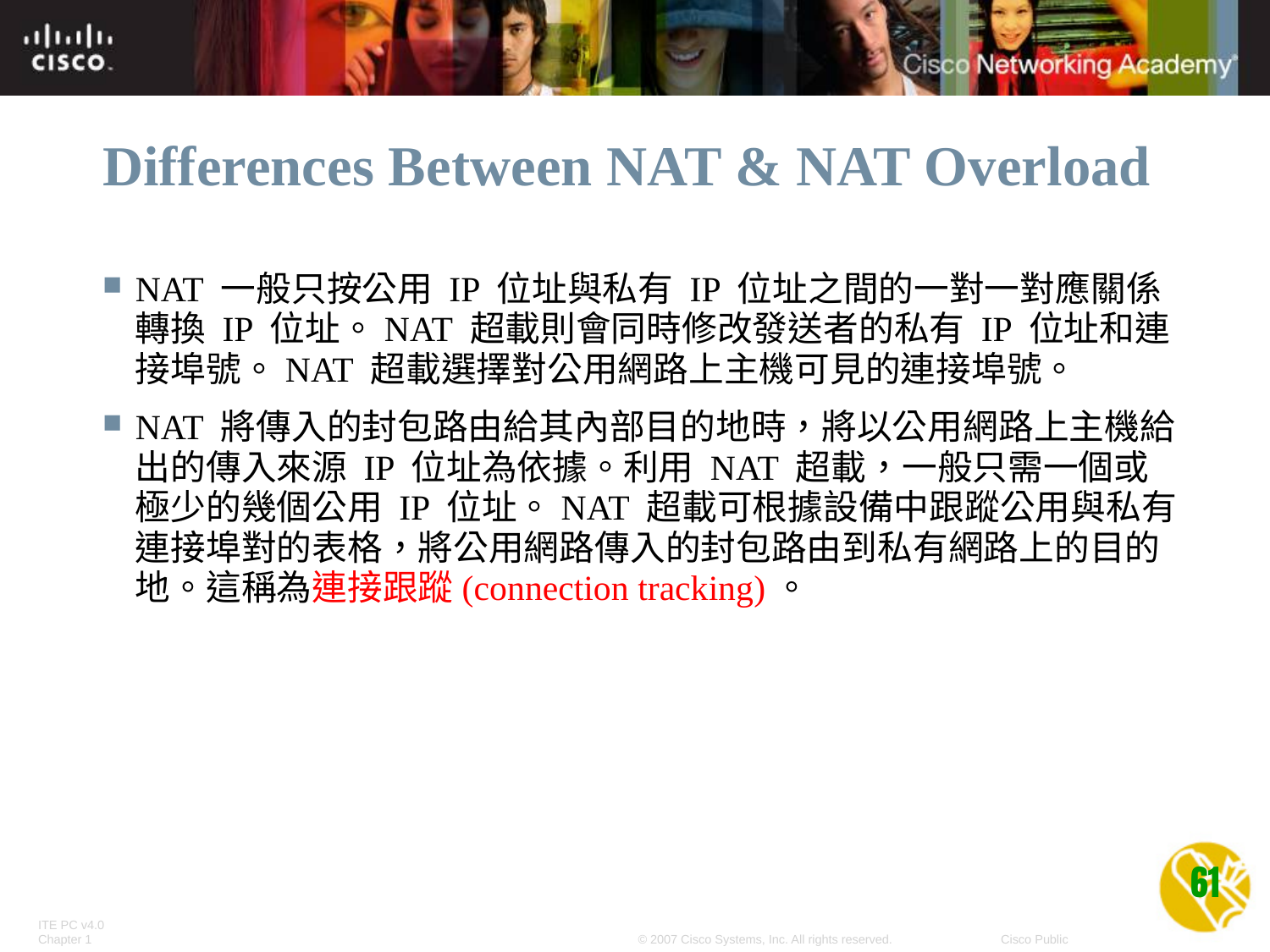

# Differences Between NAT & NAT Overload
NAT 一般只按公用 IP 位址與私有 IP 位址之間的一對一對應關係轉換 IP 位址。NAT 超載則會同時修改發送者的私有 IP 位址和連接埠號。NAT 超載選擇對公用網路上主機可見的連接埠號。
NAT 將傳入的封包路由給其內部目的地時，將以公用網路上主機給出的傳入來源 IP 位址為依據。利用 NAT 超載，一般只需一個或極少的幾個公用 IP 位址。NAT 超載可根據設備中跟蹤公用與私有連接埠對的表格，將公用網路傳入的封包路由到私有網路上的目的地。這稱為連接跟蹤(connection tracking)。